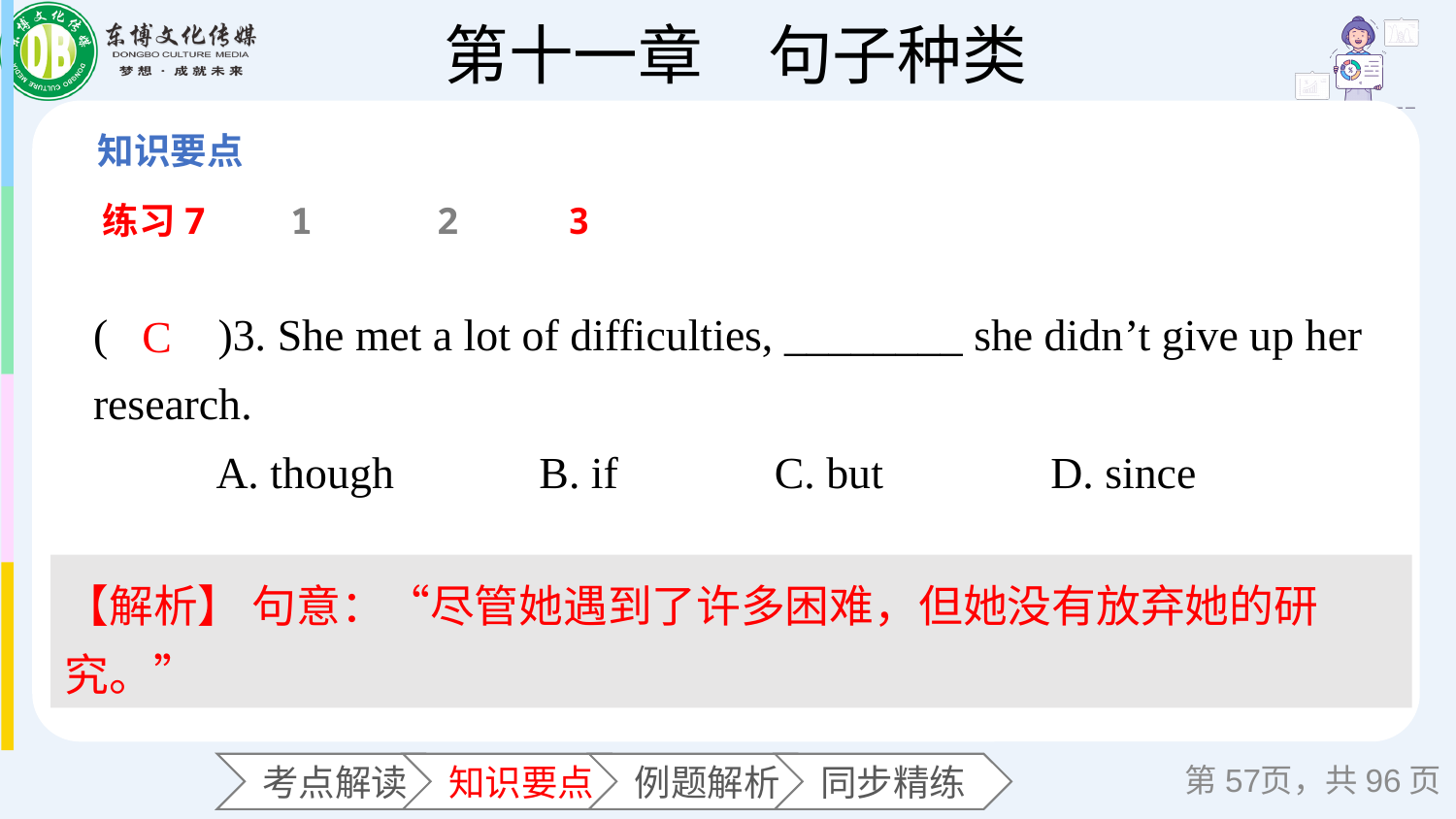

练习7
1
2
3
(　　)3. She met a lot of difficulties, ________ she didn’t give up her research.
           A. though             B. if              C. but               D. since
C
【解析】 句意：“尽管她遇到了许多困难，但她没有放弃她的研究。”
第57页，共96页